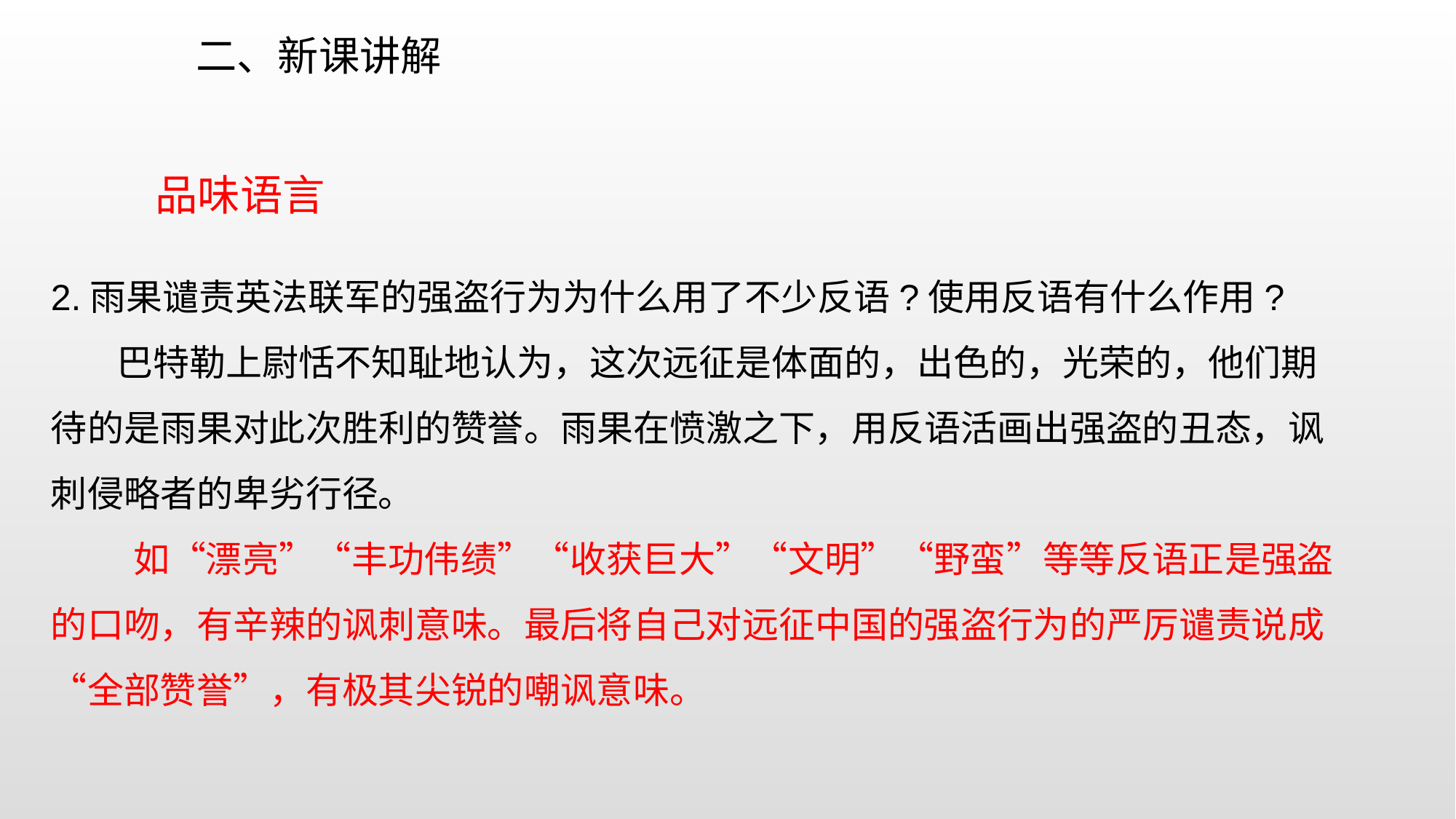

二、新课讲解

品味语言
2.雨果谴责英法联军的强盗行为为什么用了不少反语?使用反语有什么作用?
       巴特勒上尉恬不知耻地认为，这次远征是体面的，出色的，光荣的，他们期待的是雨果对此次胜利的赞誉。雨果在愤激之下，用反语活画出强盗的丑态，讽刺侵略者的卑劣行径。
         如“漂亮”“丰功伟绩”“收获巨大”“文明”“野蛮”等等反语正是强盗的口吻，有辛辣的讽刺意味。最后将自己对远征中国的强盗行为的严厉谴责说成“全部赞誉”，有极其尖锐的嘲讽意味。